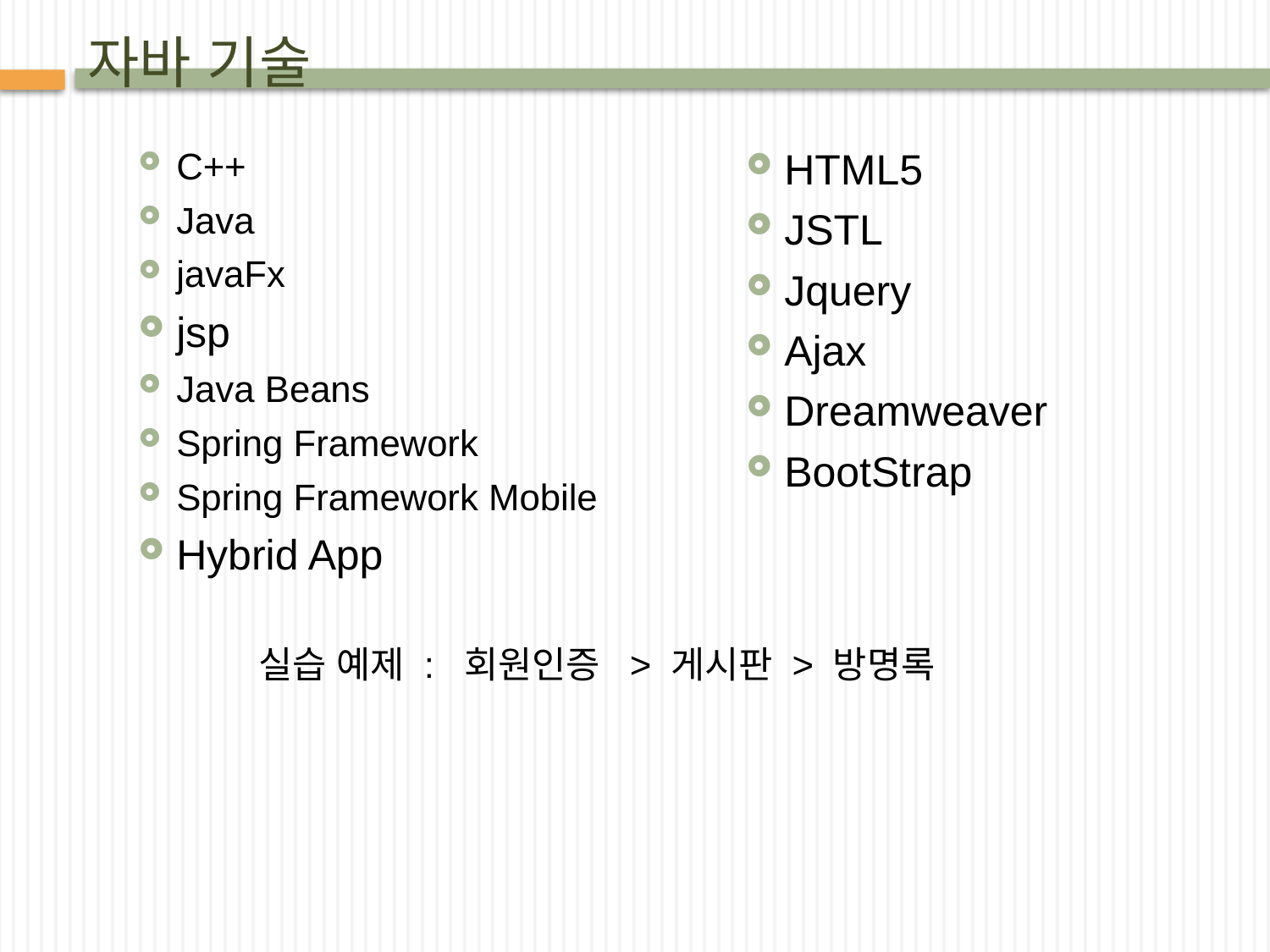

# 자바 기술
C++
Java
javaFx
jsp
Java Beans
Spring Framework
Spring Framework Mobile
Hybrid App

HTML5
JSTL
Jquery
Ajax
Dreamweaver
BootStrap

실습 예제 :  회원인증  > 게시판 > 방명록